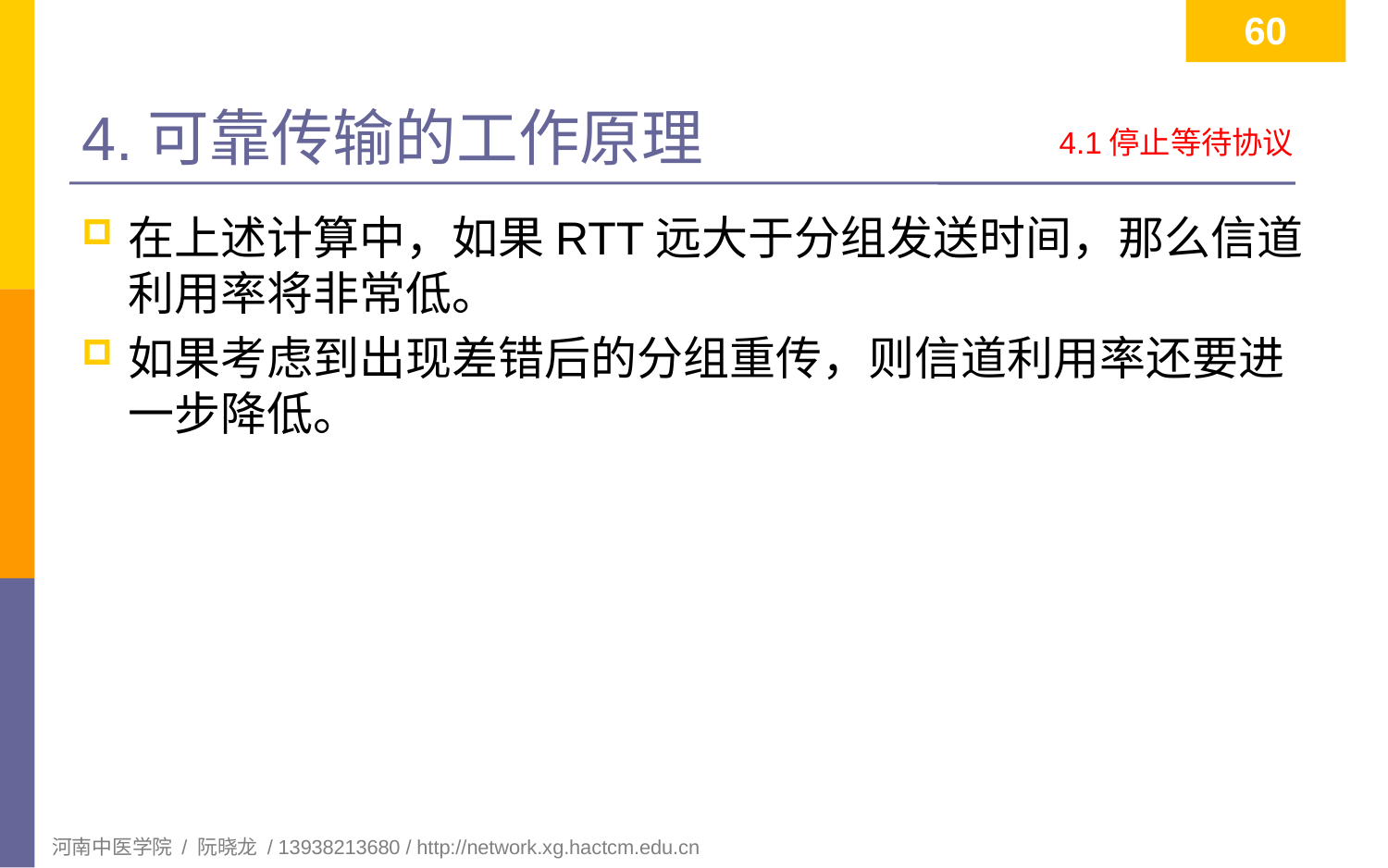

60
# 4.可靠传输的工作原理
4.1停止等待协议
在上述计算中，如果RTT远大于分组发送时间，那么信道利用率将非常低。
如果考虑到出现差错后的分组重传，则信道利用率还要进一步降低。